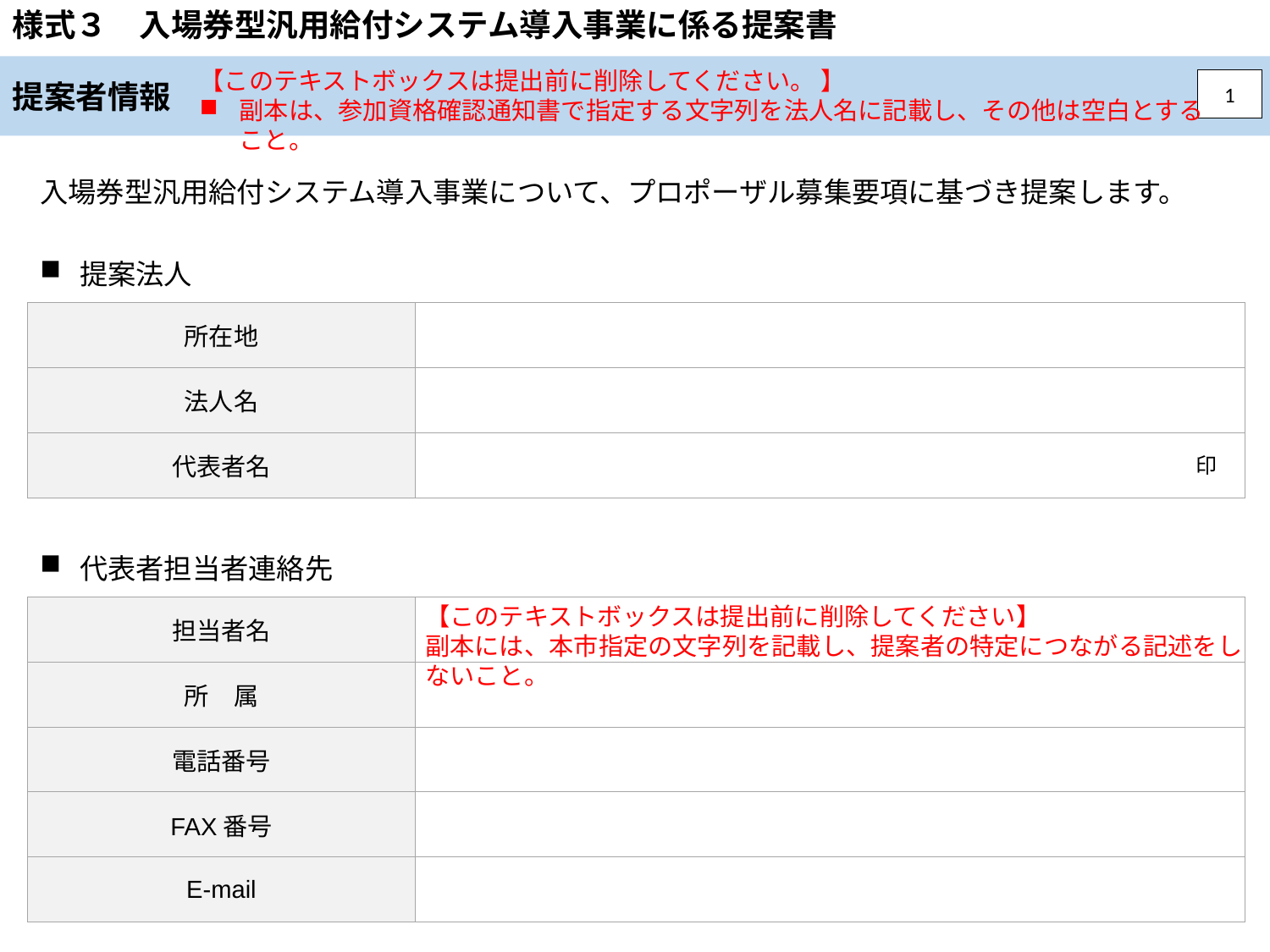

様式３　入場券型汎用給付システム導入事業に係る提案書
提案者情報
【このテキストボックスは提出前に削除してください。 】
副本は、参加資格確認通知書で指定する文字列を法人名に記載し、その他は空白とすること。
1
入場券型汎用給付システム導入事業について、プロポーザル募集要項に基づき提案します。
提案法人
| 所在地 |  |
| --- | --- |
| 法人名 |  |
| 代表者名 |  |
印
代表者担当者連絡先
【このテキストボックスは提出前に削除してください】
副本には、本市指定の文字列を記載し、提案者の特定につながる記述をしないこと。
| 担当者名 |  |
| --- | --- |
| 所　属 |  |
| 電話番号 |  |
| FAX番号 |  |
| E-mail |  |